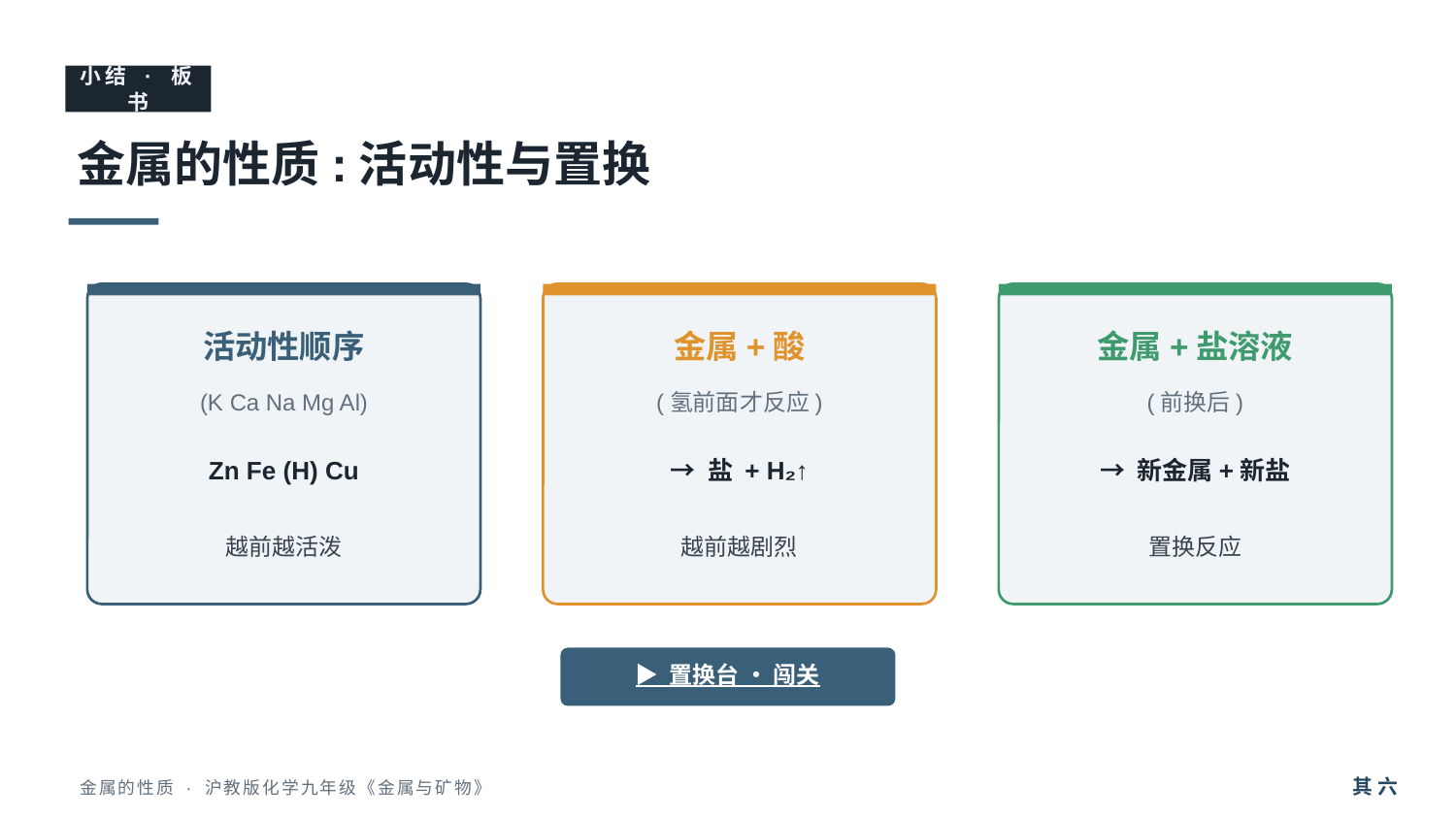

小结 · 板书

金属的性质:活动性与置换

活动性顺序
金属+酸
金属+盐溶液
(K Ca Na Mg Al)
(氢前面才反应)
(前换后)
Zn Fe (H) Cu
→ 盐 + H₂↑
→ 新金属+新盐
越前越活泼
越前越剧烈
置换反应
▶  置换台 · 闯关

其 六
金属的性质 · 沪教版化学九年级《金属与矿物》